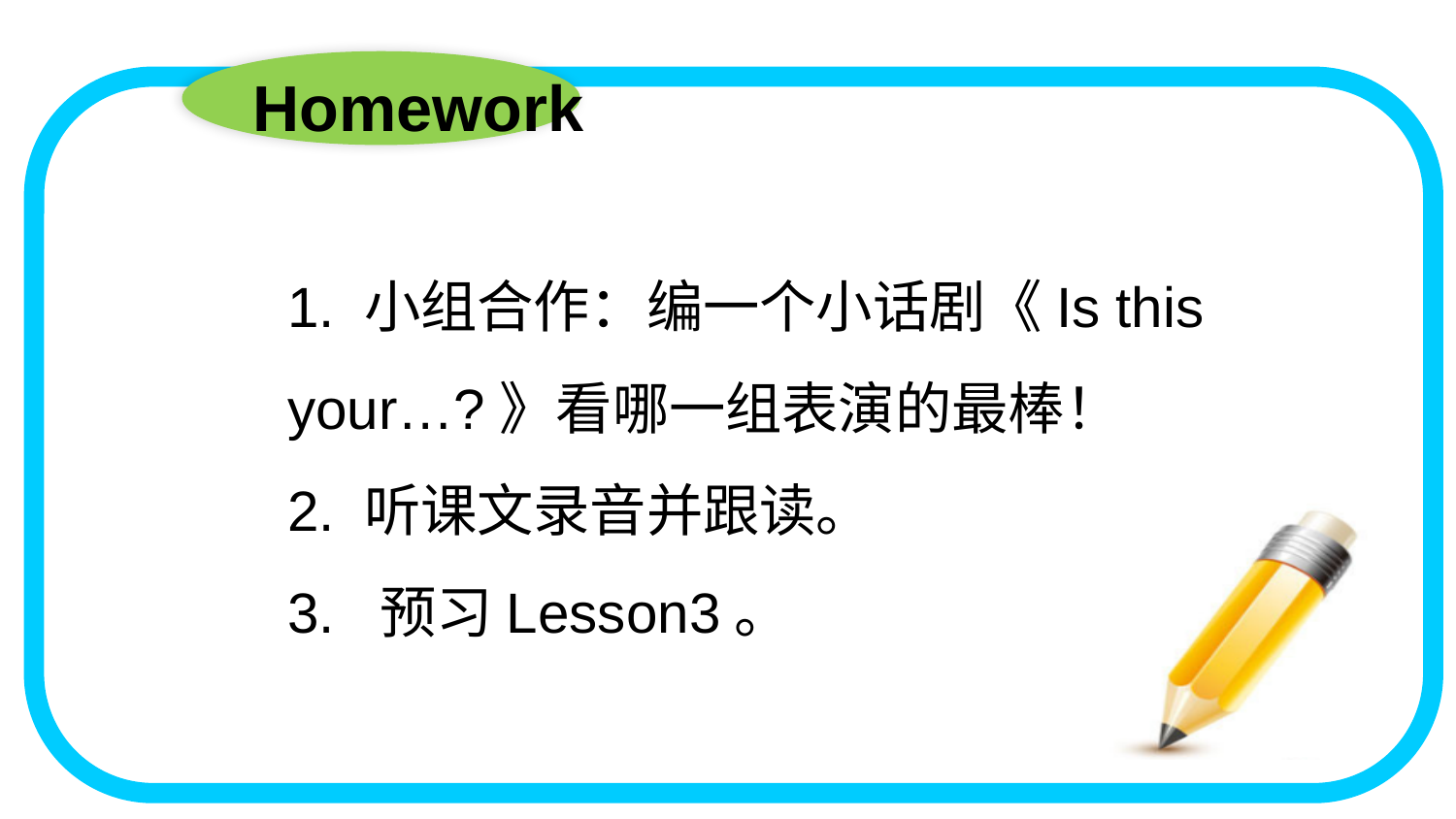

1. 小组合作：编一个小话剧《Is this your…?》看哪一组表演的最棒！
2. 听课文录音并跟读。
3.  预习Lesson3。